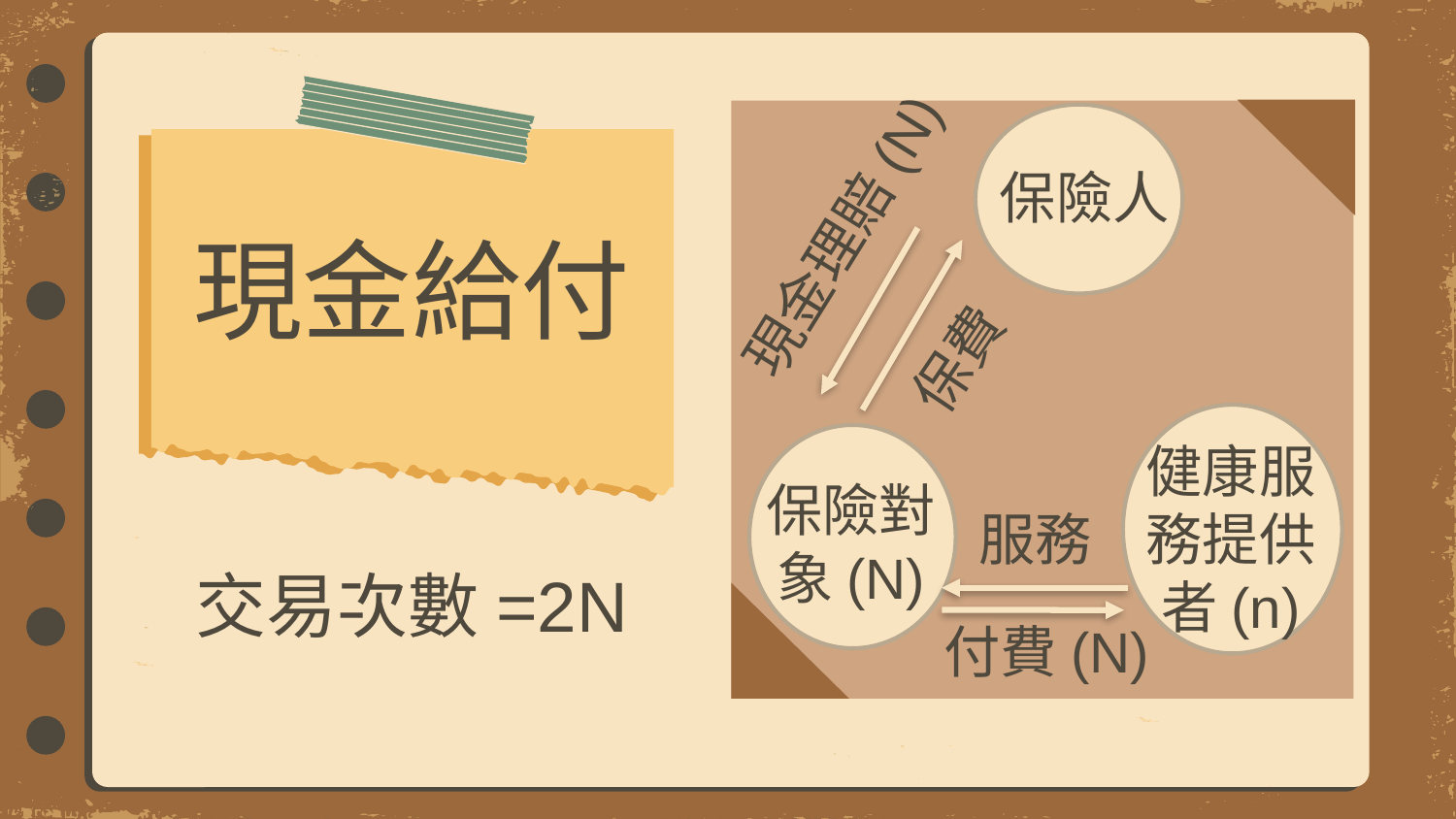

# 現金給付
保險人
現金理賠(N)
保費

服務
健康服務提供者(n)
保險對象(N)
交易次數=2N
付費(N)